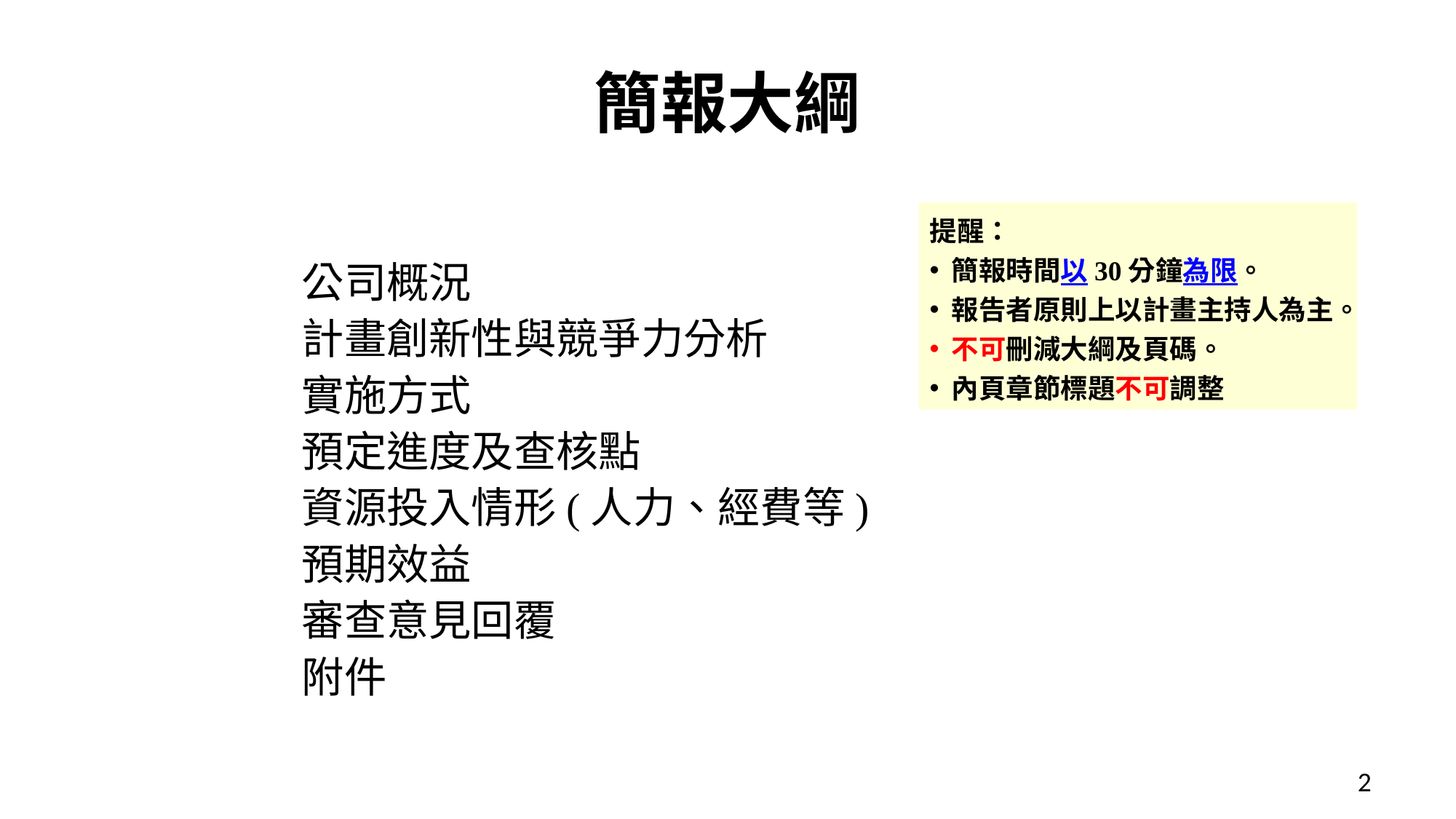

# 簡報大綱

公司概況
計畫創新性與競爭力分析
實施方式
預定進度及查核點
資源投入情形(人力、經費等)
預期效益
審查意見回覆
附件
提醒：
簡報時間以30分鐘為限。
報告者原則上以計畫主持人為主。
不可刪減大綱及頁碼。
內頁章節標題不可調整
2